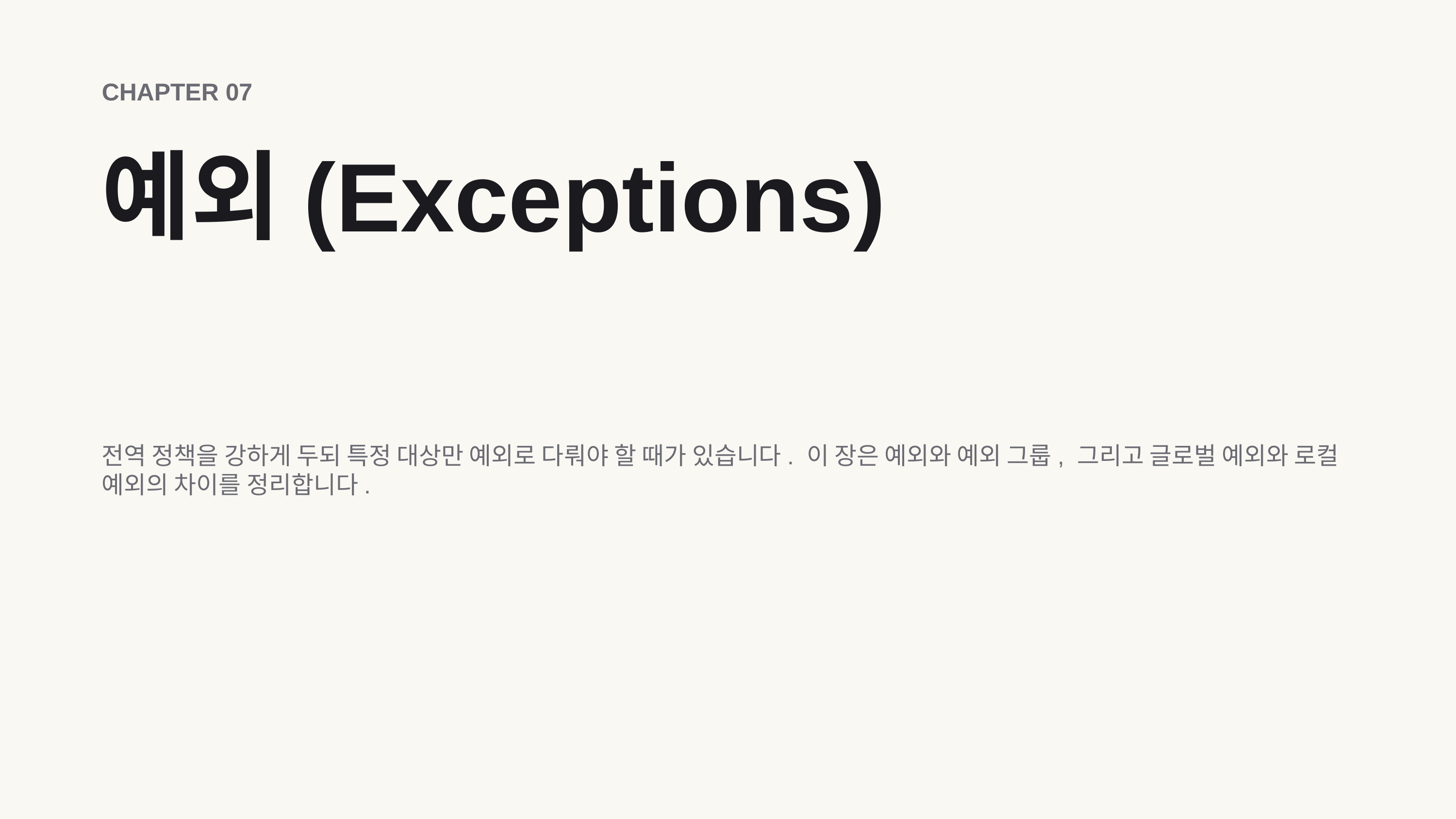

CHAPTER 07
예외(Exceptions)
전역 정책을 강하게 두되 특정 대상만 예외로 다뤄야 할 때가 있습니다. 이 장은 예외와 예외 그룹, 그리고 글로벌 예외와 로컬 예외의 차이를 정리합니다.